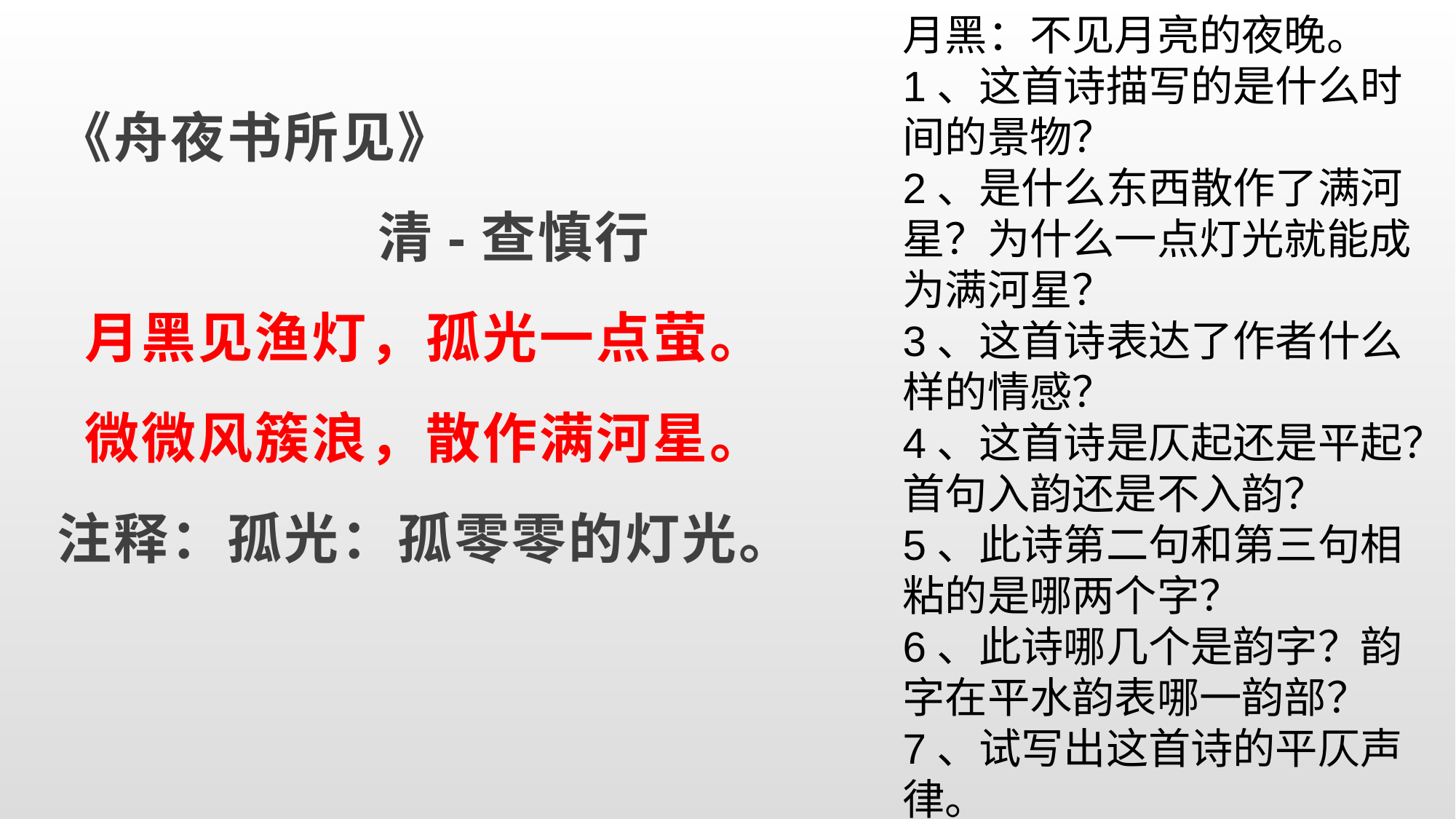

月黑：不见月亮的夜晚。
1、这首诗描写的是什么时间的景物？
2、是什么东西散作了满河星？为什么一点灯光就能成为满河星？
3、这首诗表达了作者什么样的情感？
4、这首诗是仄起还是平起？首句入韵还是不入韵？
5、此诗第二句和第三句相粘的是哪两个字？
6、此诗哪几个是韵字？韵字在平水韵表哪一韵部？
7、试写出这首诗的平仄声律。
《舟夜书所见》
                     清-查慎行
 月黑见渔灯，孤光一点萤。
 微微风簇浪，散作满河星。
注释：孤光：孤零零的灯光。